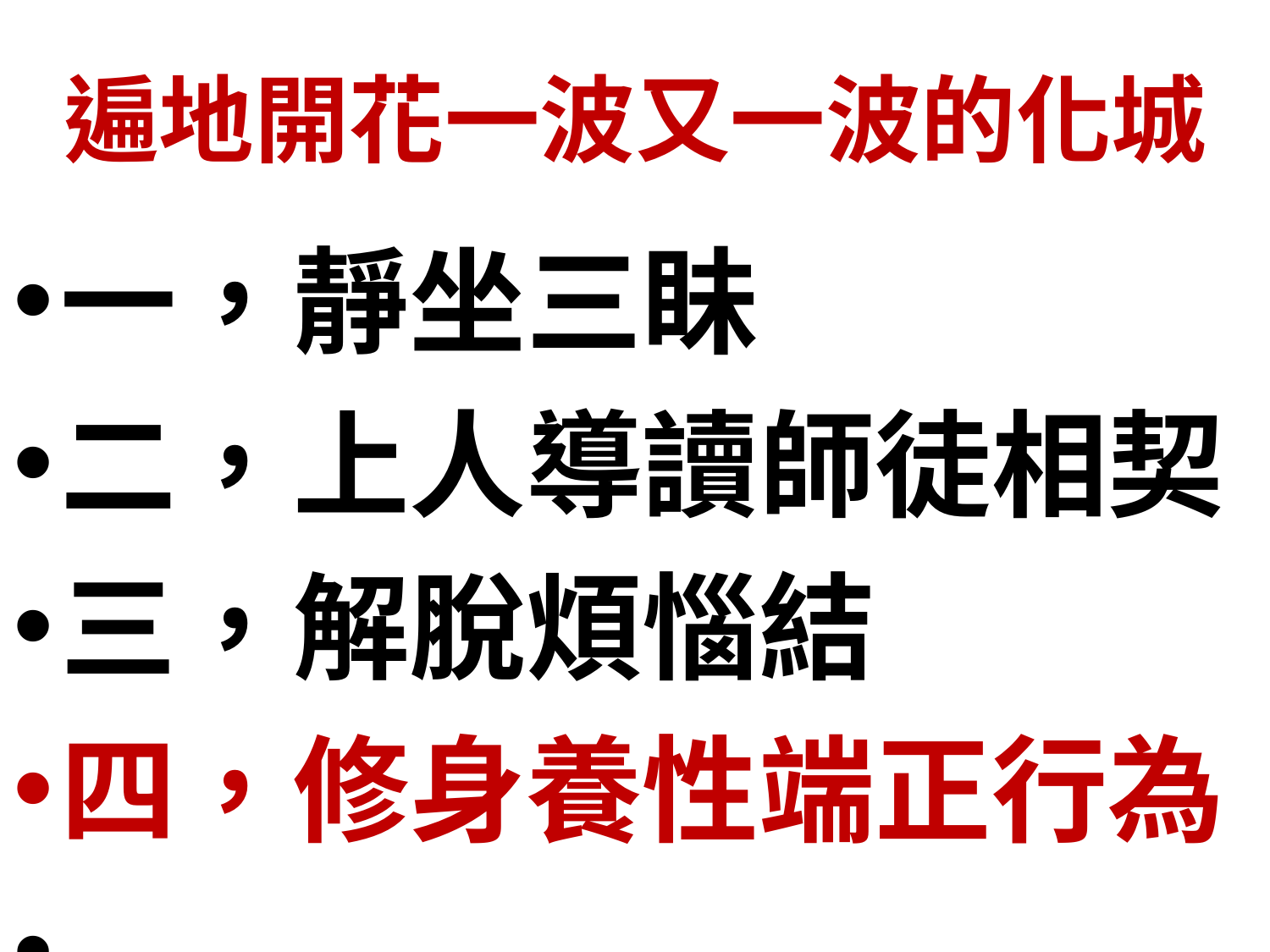

# 遍地開花一波又一波的化城
一，靜坐三眛
二，上人導讀師徒相契
三，解脫煩惱結
四，修身養性端正行為